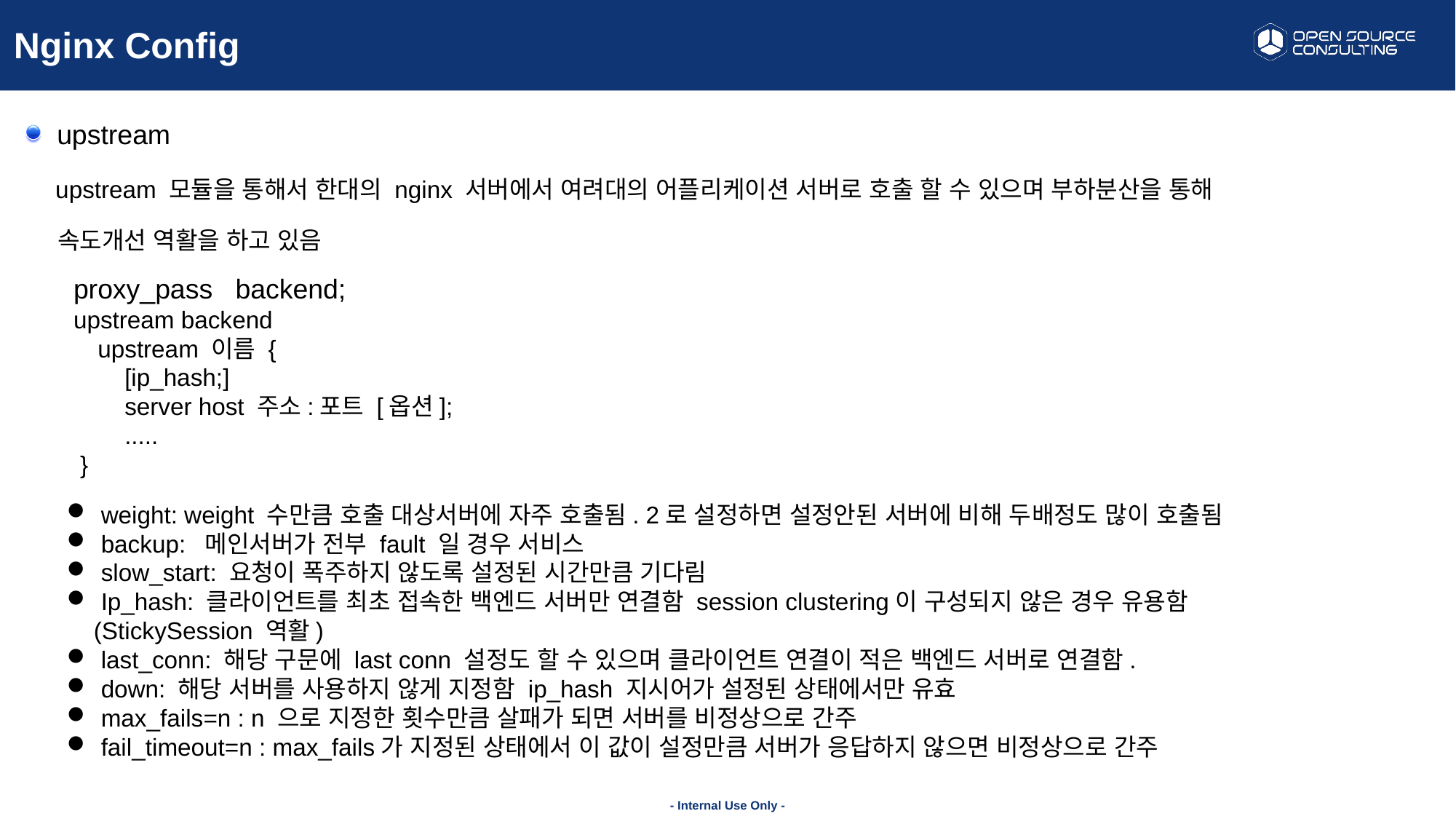

Nginx Config
upstream
    upstream 모듈을 통해서 한대의 nginx 서버에서 여려대의 어플리케이션 서버로 호출 할 수 있으며 부하분산을 통해
    속도개선 역활을 하고 있음
proxy_pass   backend;
upstream backend
upstream 이름 {
    [ip_hash;]
    server host 주소:포트 [옵션];
    .....
 }
weight: weight 수만큼 호출 대상서버에 자주 호출됨. 2로 설정하면 설정안된 서버에 비해 두배정도 많이 호출됨
backup:  메인서버가 전부 fault 일 경우 서비스
slow_start: 요청이 폭주하지 않도록 설정된 시간만큼 기다림
Ip_hash: 클라이언트를 최초 접속한 백엔드 서버만 연결함 session clustering이 구성되지 않은 경우 유용함
    (StickySession 역활)
last_conn: 해당 구문에 last conn 설정도 할 수 있으며 클라이언트 연결이 적은 백엔드 서버로 연결함.
down: 해당 서버를 사용하지 않게 지정함 ip_hash 지시어가 설정된 상태에서만 유효
max_fails=n : n 으로 지정한 횟수만큼 살패가 되면 서버를 비정상으로 간주
fail_timeout=n : max_fails가 지정된 상태에서 이 값이 설정만큼 서버가 응답하지 않으면 비정상으로 간주